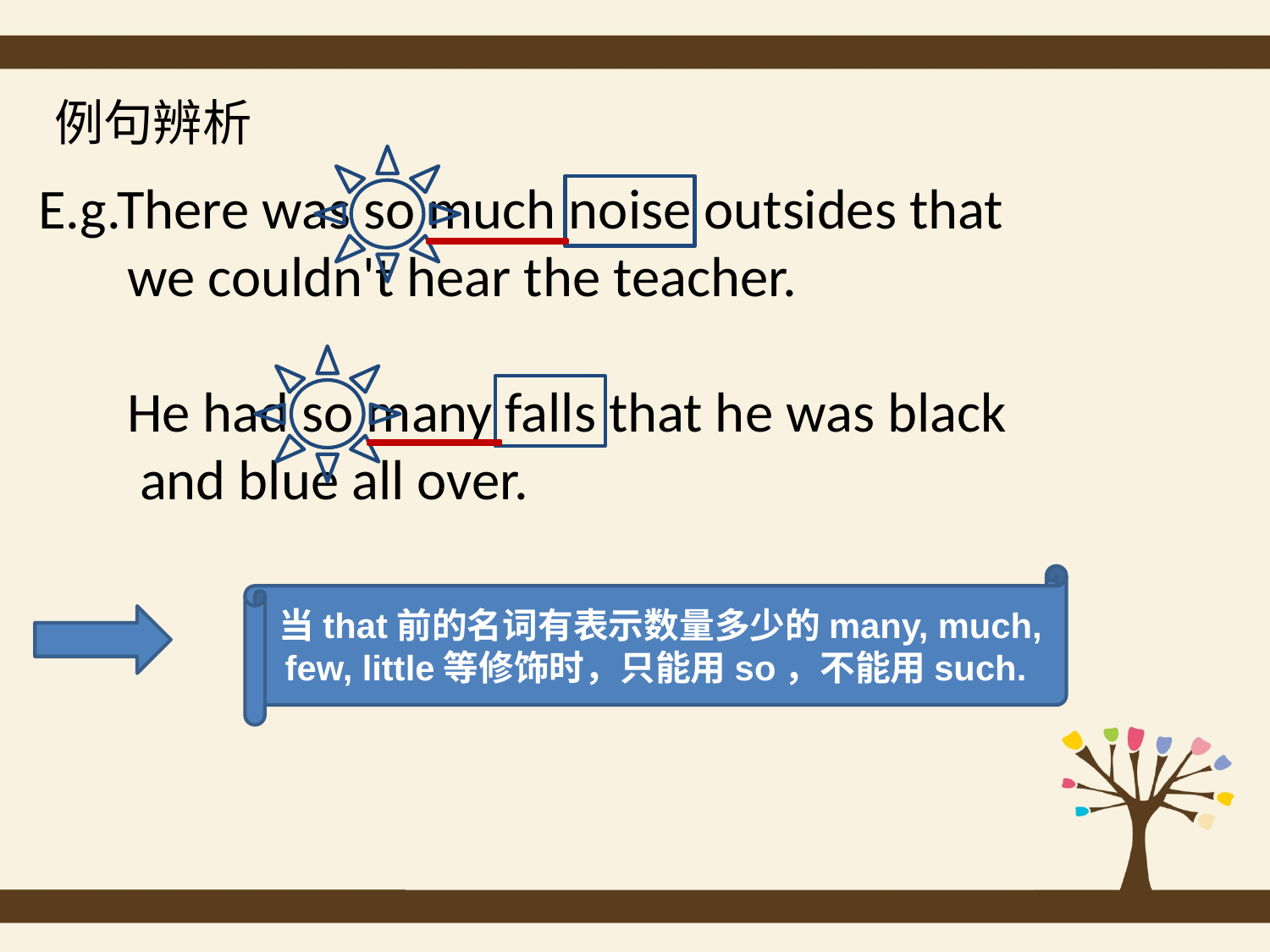

例句辨析

E.g.There was so much noise outsides that
       we couldn't hear the teacher.

       He had so many falls that he was black
        and blue all over.

当that前的名词有表示数量多少的many, much, few, little等修饰时，只能用so，不能用such.